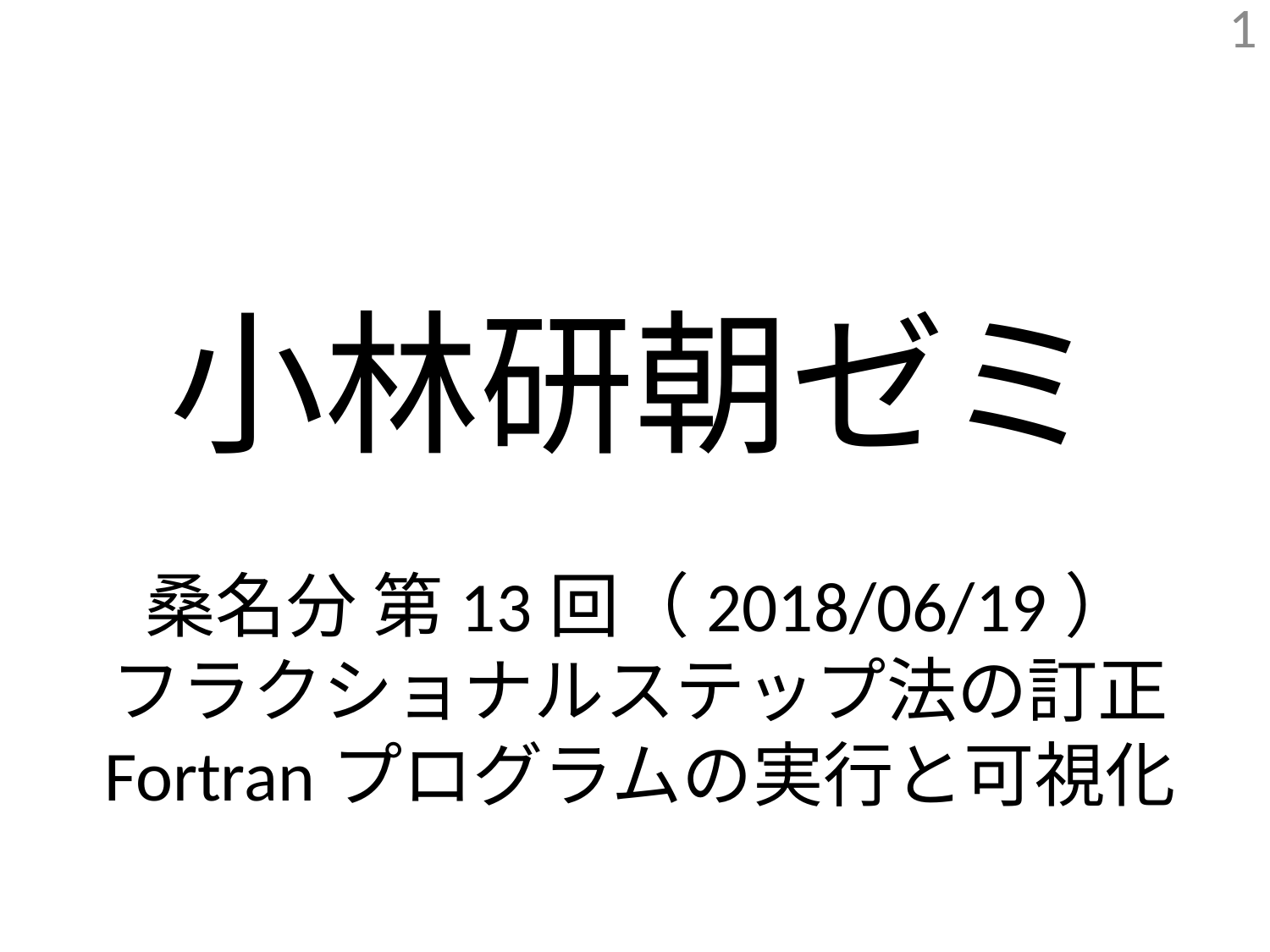

1
小林研朝ゼミ
桑名分 第13回（2018/06/19）
フラクショナルステップ法の訂正
Fortranプログラムの実行と可視化